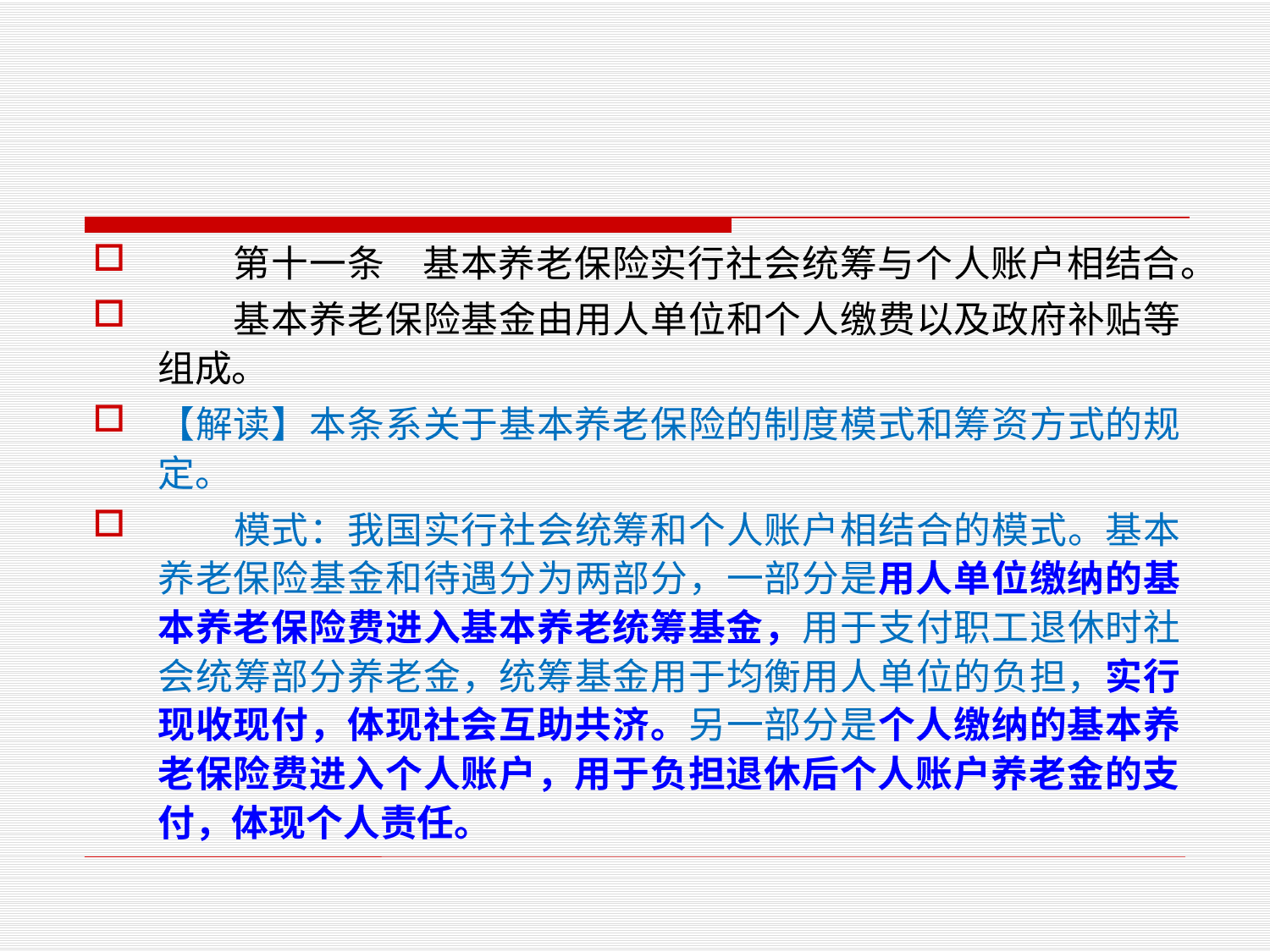

第十一条　基本养老保险实行社会统筹与个人账户相结合。
　　基本养老保险基金由用人单位和个人缴费以及政府补贴等组成。
【解读】本条系关于基本养老保险的制度模式和筹资方式的规定。
　　模式：我国实行社会统筹和个人账户相结合的模式。基本养老保险基金和待遇分为两部分，一部分是用人单位缴纳的基本养老保险费进入基本养老统筹基金，用于支付职工退休时社会统筹部分养老金，统筹基金用于均衡用人单位的负担，实行现收现付，体现社会互助共济。另一部分是个人缴纳的基本养老保险费进入个人账户，用于负担退休后个人账户养老金的支付，体现个人责任。